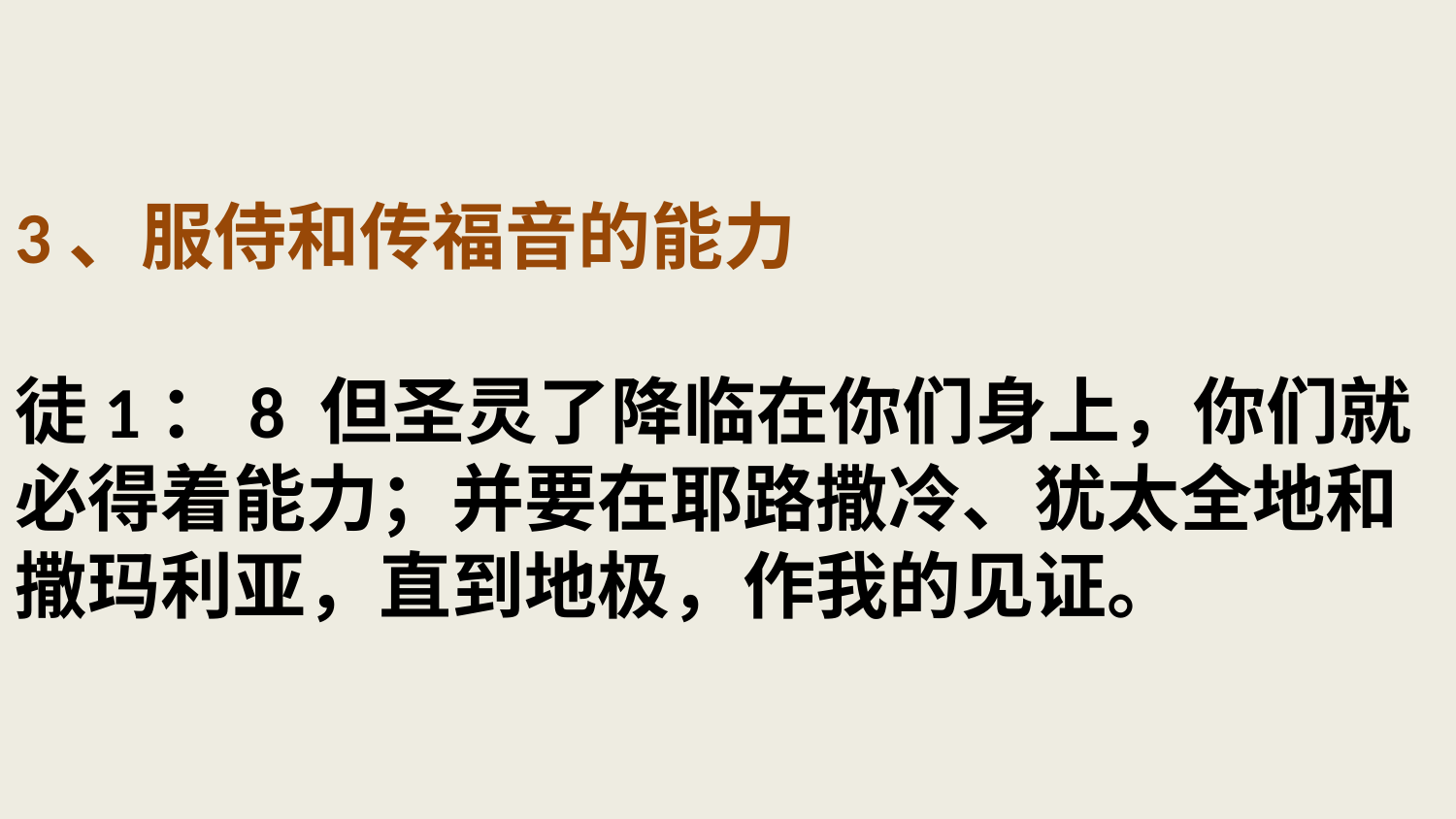

# 3、服侍和传福音的能力 徒1：8 但圣灵了降临在你们身上，你们就必得着能力；并要在耶路撒冷、犹太全地和撒玛利亚，直到地极，作我的见证。